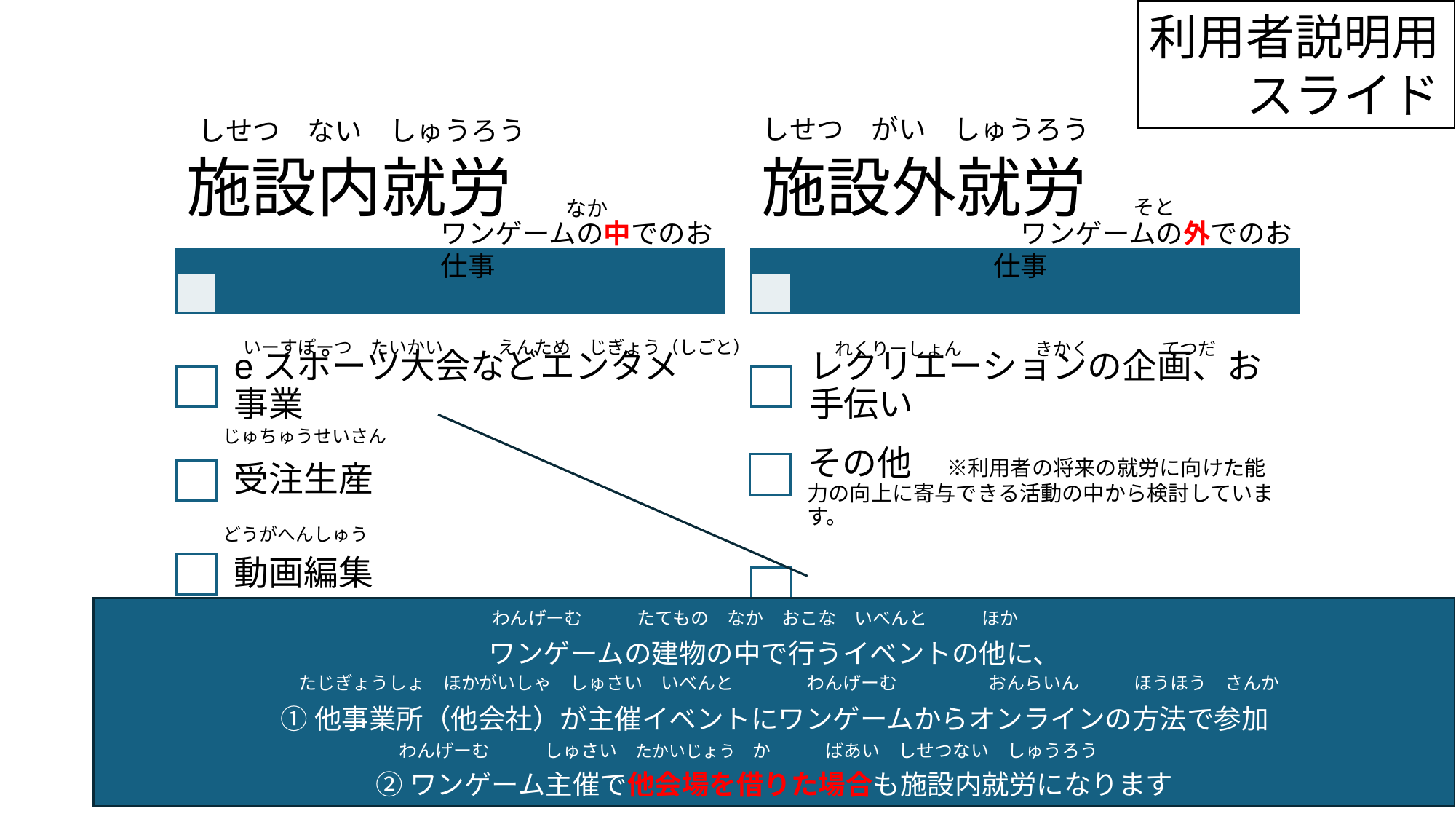

利用者説明用
　　スライド
しせつ　がい　しゅうろう
しせつ　ない　しゅうろう
施設内就労
eスポーツ大会などエンタメ事業
受注生産
動画編集
施設外就労
レクリエーションの企画、お手伝い

その他　※利用者の将来の就労に向けた能力の向上に寄与できる活動の中から検討しています。
そと
なか
ワンゲームの中でのお仕事
　ワンゲームの外でのお仕事
　　いーすぽーつ　たいかい　　　えんため　じぎょう（しごと）
　　　　れくりーしょん　　　　きかく　　　　てつだ
　　じゅちゅうせいさん
　　どうがへんしゅう

ワンゲームの建物の中で行うイベントの他に、

①他事業所（他会社）が主催イベントにワンゲームからオンラインの方法で参加

②ワンゲーム主催で他会場を借りた場合も施設内就労になります
わんげーむ　　　たてもの　なか　おこな　いべんと　　　ほか
たじぎょうしょ　ほかがいしゃ　しゅさい　いべんと　　　　わんげーむ　　　　　おんらいん　　　ほうほう　さんか
　　　　わんげーむ　　　しゅさい　たかいじょう　か　　　ばあい　しせつない　しゅうろう